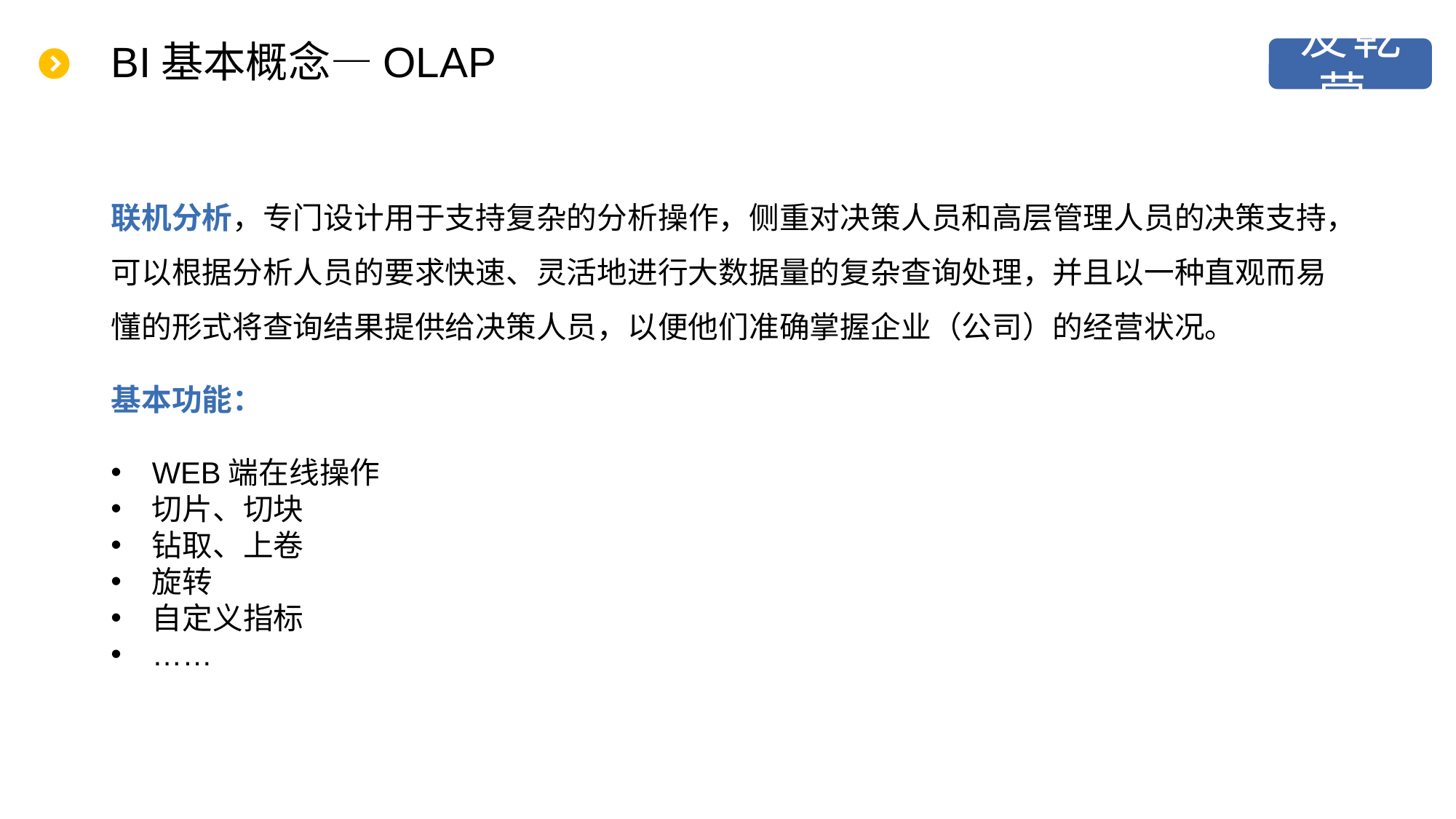

# BI基本概念—OLAP
联机分析，专门设计用于支持复杂的分析操作，侧重对决策人员和高层管理人员的决策支持，可以根据分析人员的要求快速、灵活地进行大数据量的复杂查询处理，并且以一种直观而易懂的形式将查询结果提供给决策人员，以便他们准确掌握企业（公司）的经营状况。

基本功能：

WEB端在线操作
切片、切块
钻取、上卷
旋转
自定义指标
……